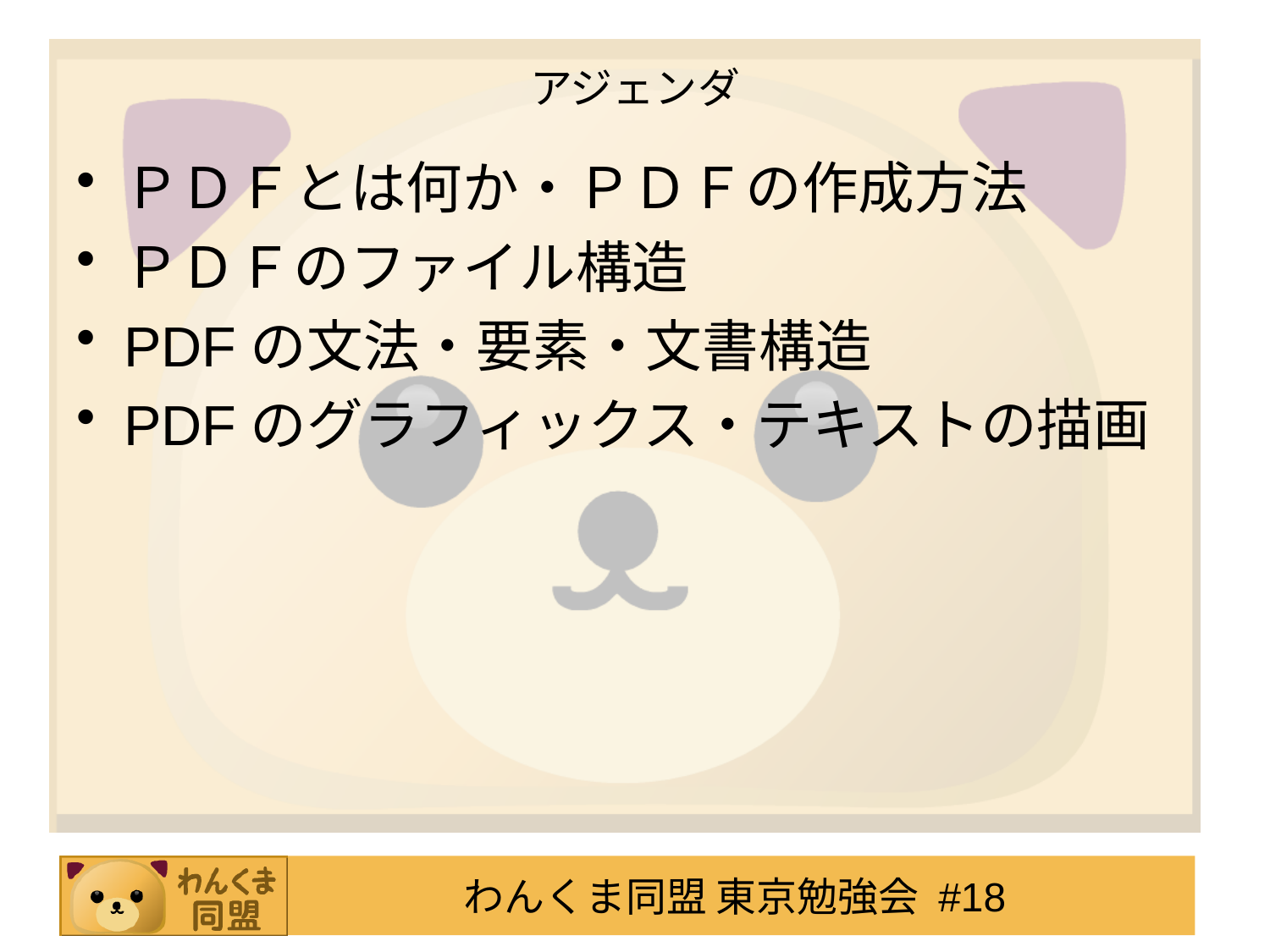

# アジェンダ
ＰＤＦとは何か・ＰＤＦの作成方法
ＰＤＦのファイル構造
PDFの文法・要素・文書構造
PDFのグラフィックス・テキストの描画